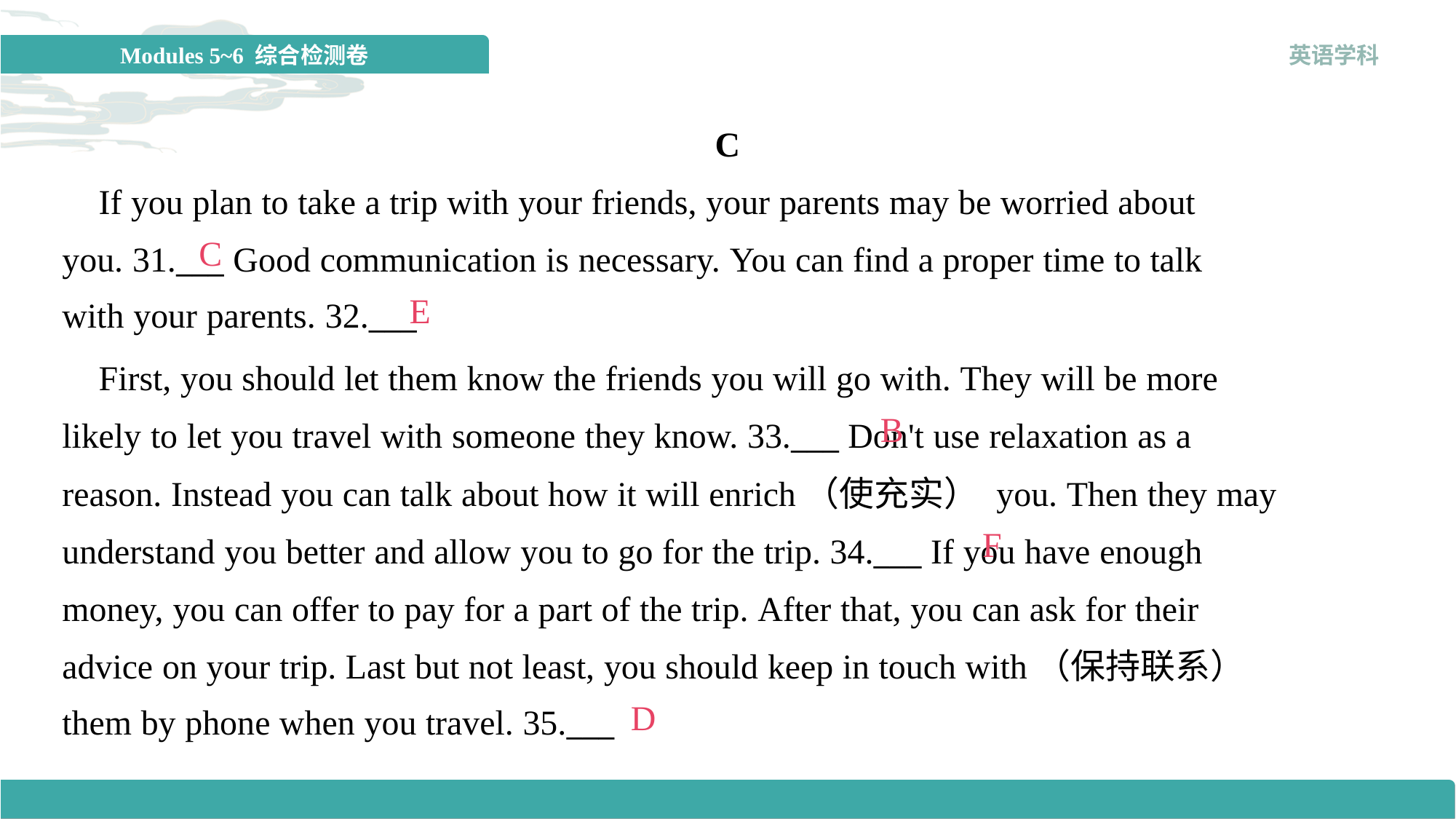

C
    If you plan to take a trip with your friends, your parents may be worried about
you. 31.___ Good communication is necessary. You can find a proper time to talk
with your parents. 32.___
C
E
    First, you should let them know the friends you will go with. They will be more
likely to let you travel with someone they know. 33.___ Don't use relaxation as a
reason. Instead you can talk about how it will enrich（使充实） you. Then they may
understand you better and allow you to go for the trip. 34.___ If you have enough
money, you can offer to pay for a part of the trip. After that, you can ask for their
advice on your trip. Last but not least, you should keep in touch with（保持联系）
them by phone when you travel. 35.___
B
F
D